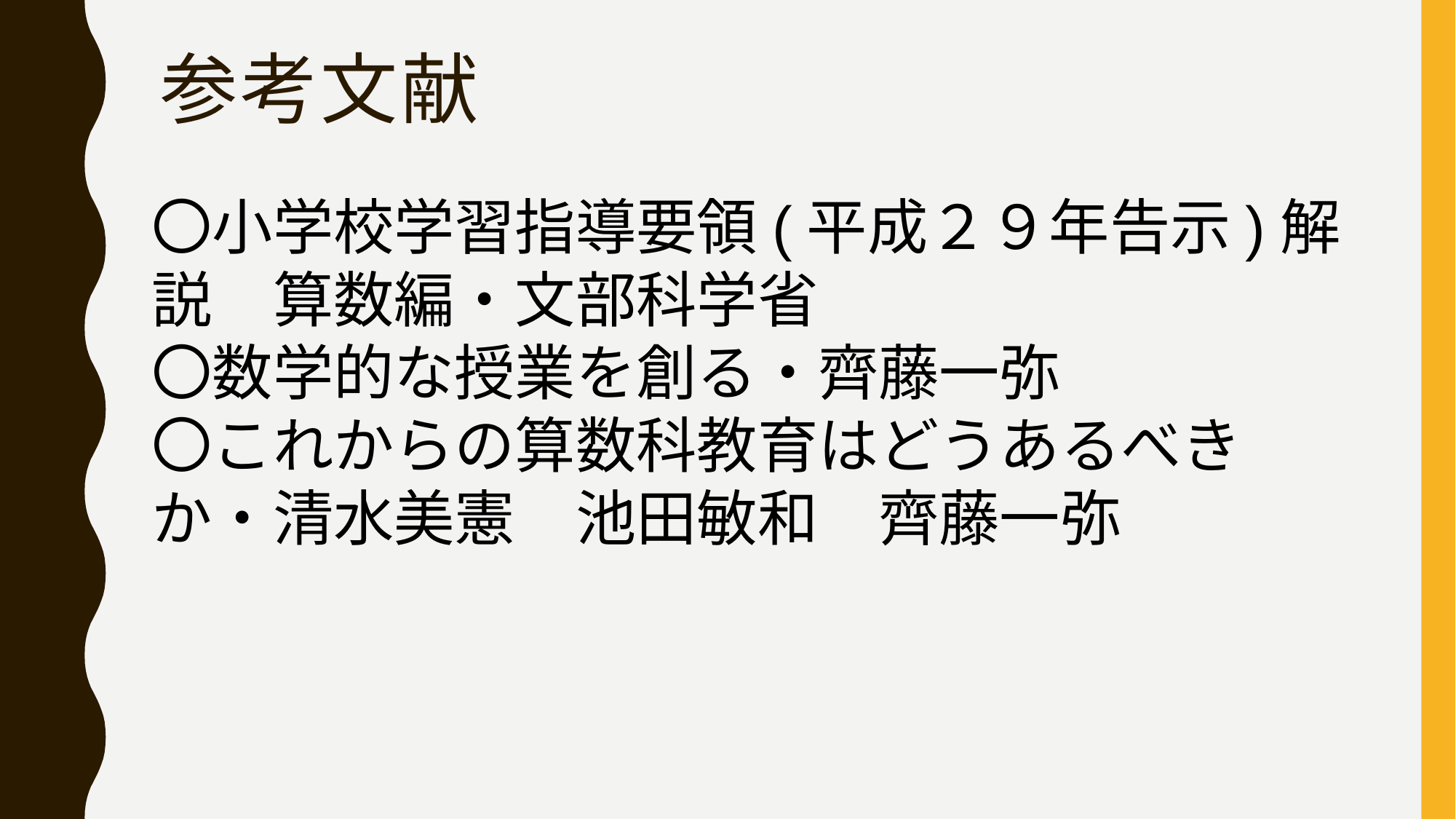

# 参考文献
〇小学校学習指導要領(平成２９年告示)解説　算数編・文部科学省
〇数学的な授業を創る・齊藤一弥
〇これからの算数科教育はどうあるべきか・清水美憲　池田敏和　齊藤一弥